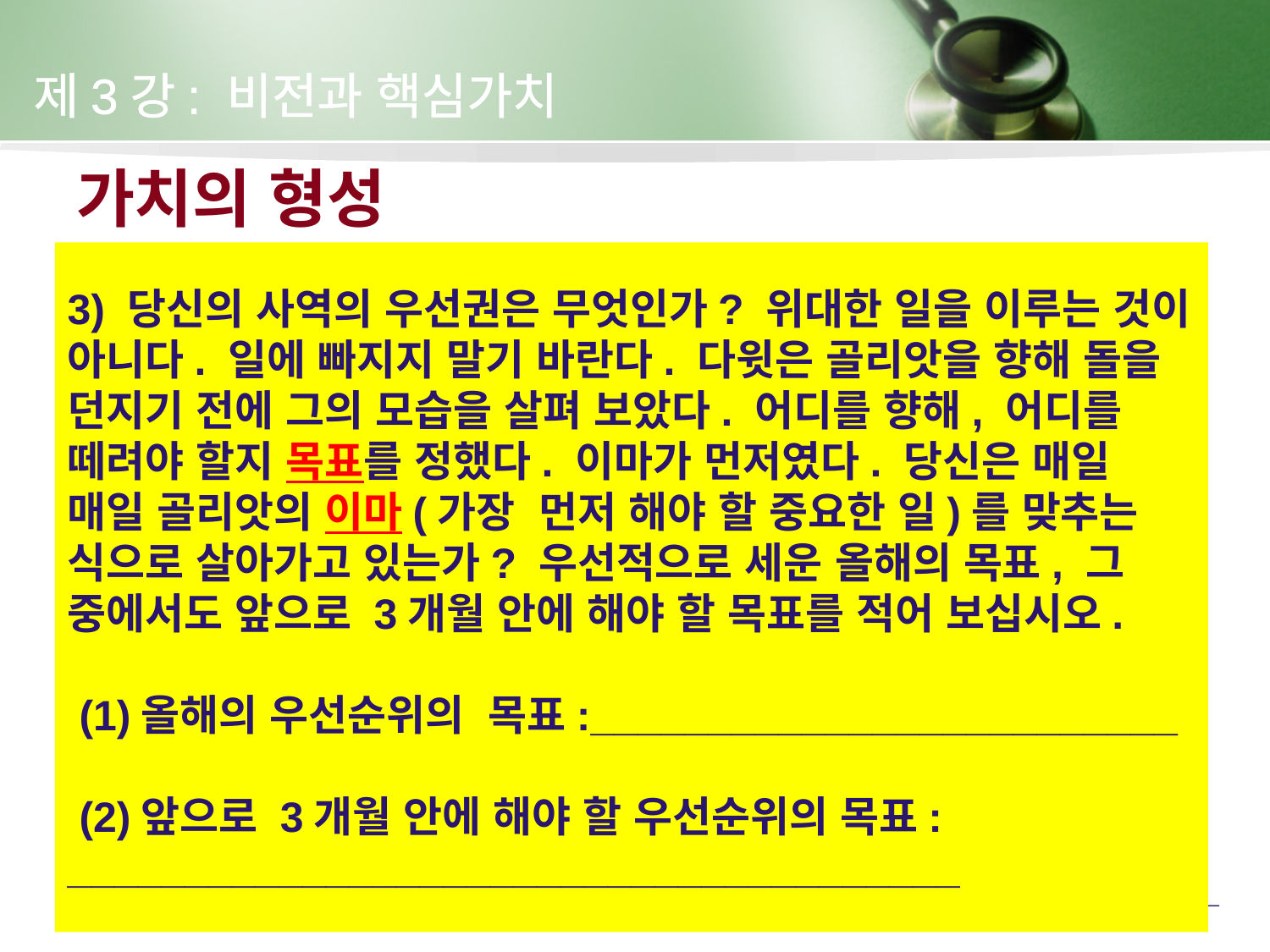

제3강: 비전과 핵심가치
# 가치의 형성

3) 당신의 사역의 우선권은 무엇인가? 위대한 일을 이루는 것이 아니다. 일에 빠지지 말기 바란다. 다윗은 골리앗을 향해 돌을 던지기 전에 그의 모습을 살펴 보았다. 어디를 향해, 어디를 떼려야 할지 목표를 정했다. 이마가 먼저였다. 당신은 매일 매일 골리앗의 이마(가장  먼저 해야 할 중요한 일)를 맞추는 식으로 살아가고 있는가? 우선적으로 세운 올해의 목표, 그 중에서도 앞으로 3개월 안에 해야 할 목표를 적어 보십시오.

 (1)올해의 우선순위의  목표:_________________________

 (2)앞으로 3개월 안에 해야 할 우선순위의 목표: ______________________________________